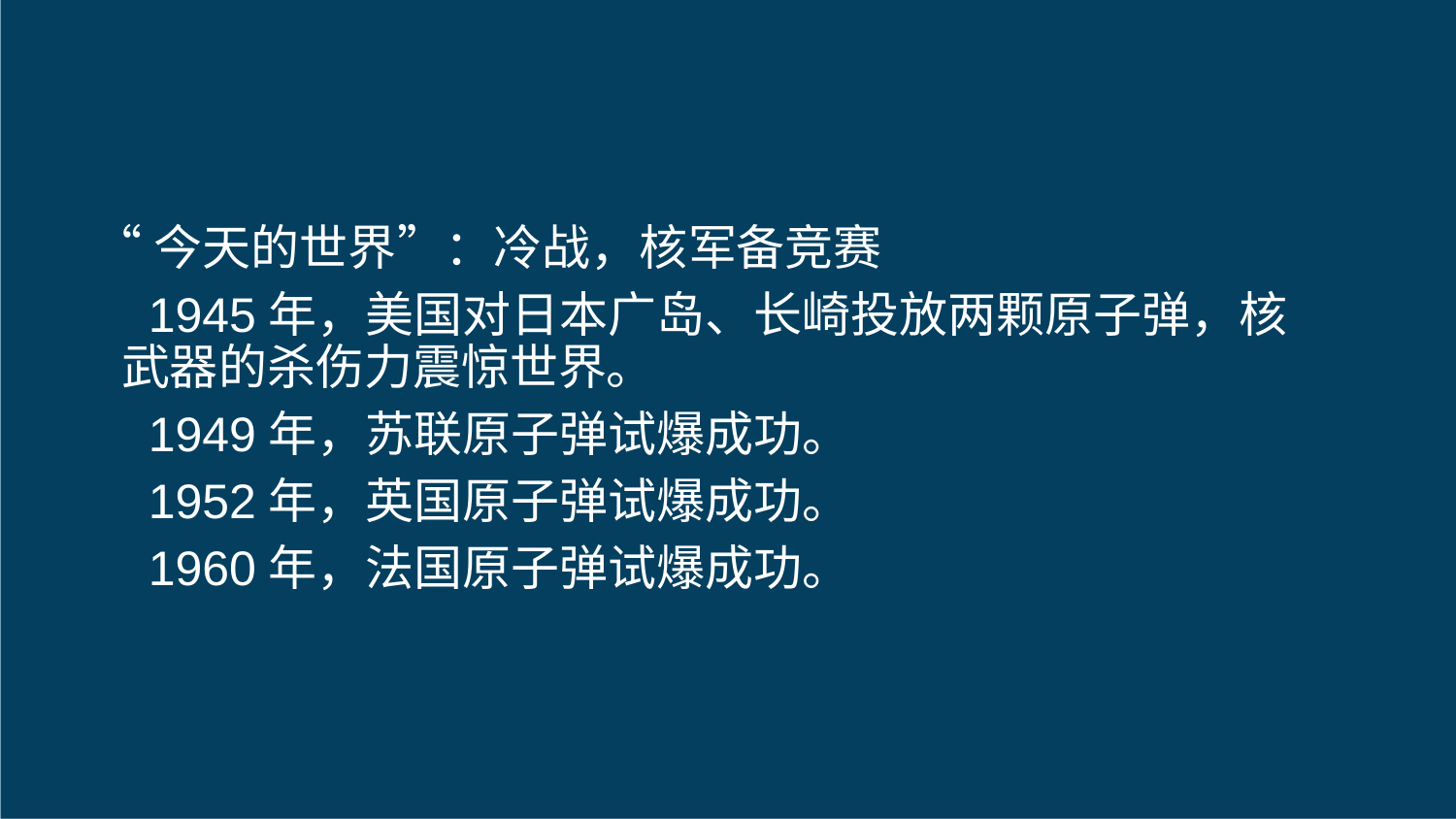

#
“今天的世界”：冷战，核军备竞赛
    1945年，美国对日本广岛、长崎投放两颗原子弹，核武器的杀伤力震惊世界。
    1949年，苏联原子弹试爆成功。
    1952年，英国原子弹试爆成功。
    1960年，法国原子弹试爆成功。